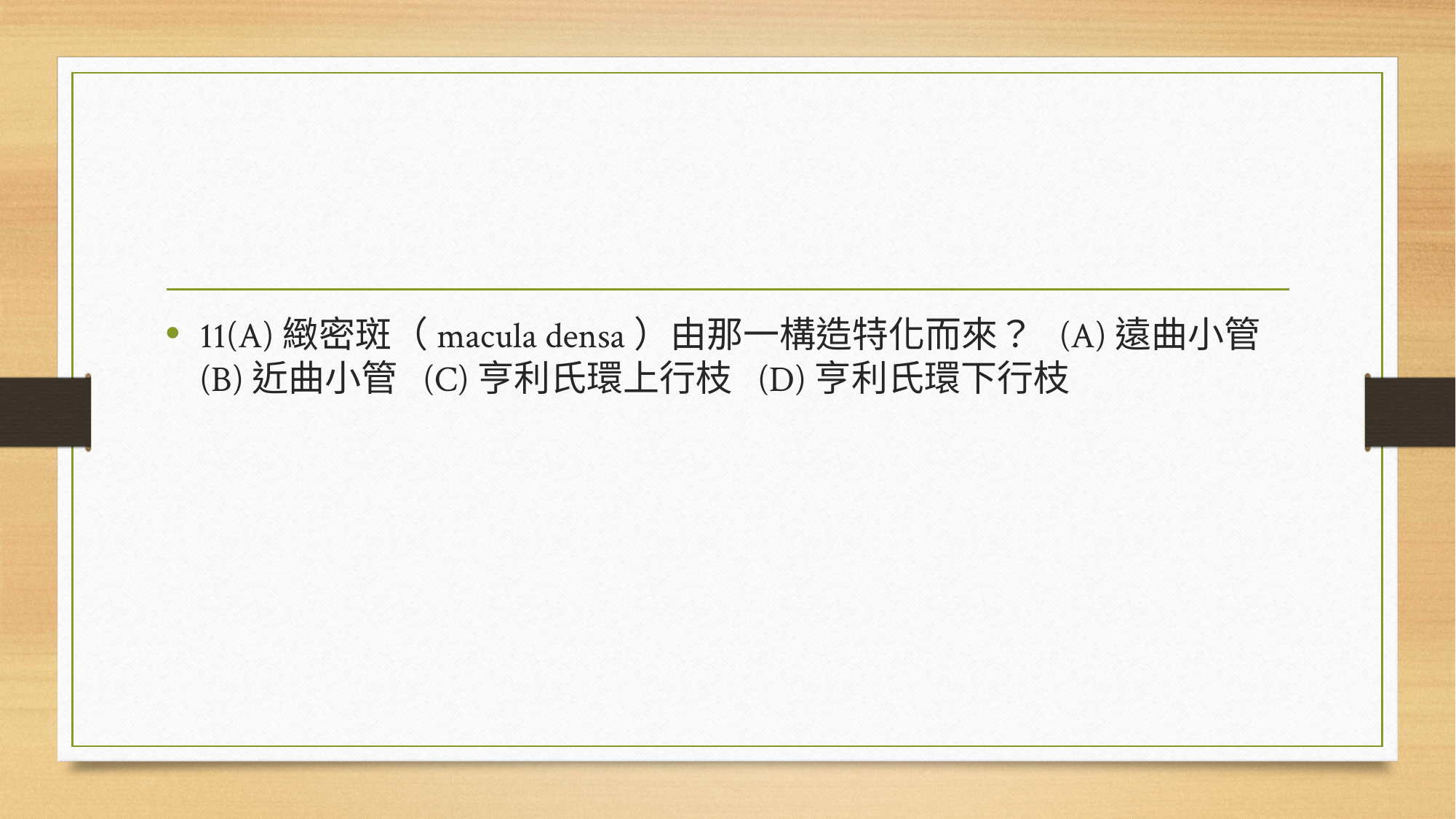

#
11(A)緻密斑（macula densa）由那一構造特化而來？  (A)遠曲小管  (B)近曲小管  (C)亨利氏環上行枝  (D)亨利氏環下行枝